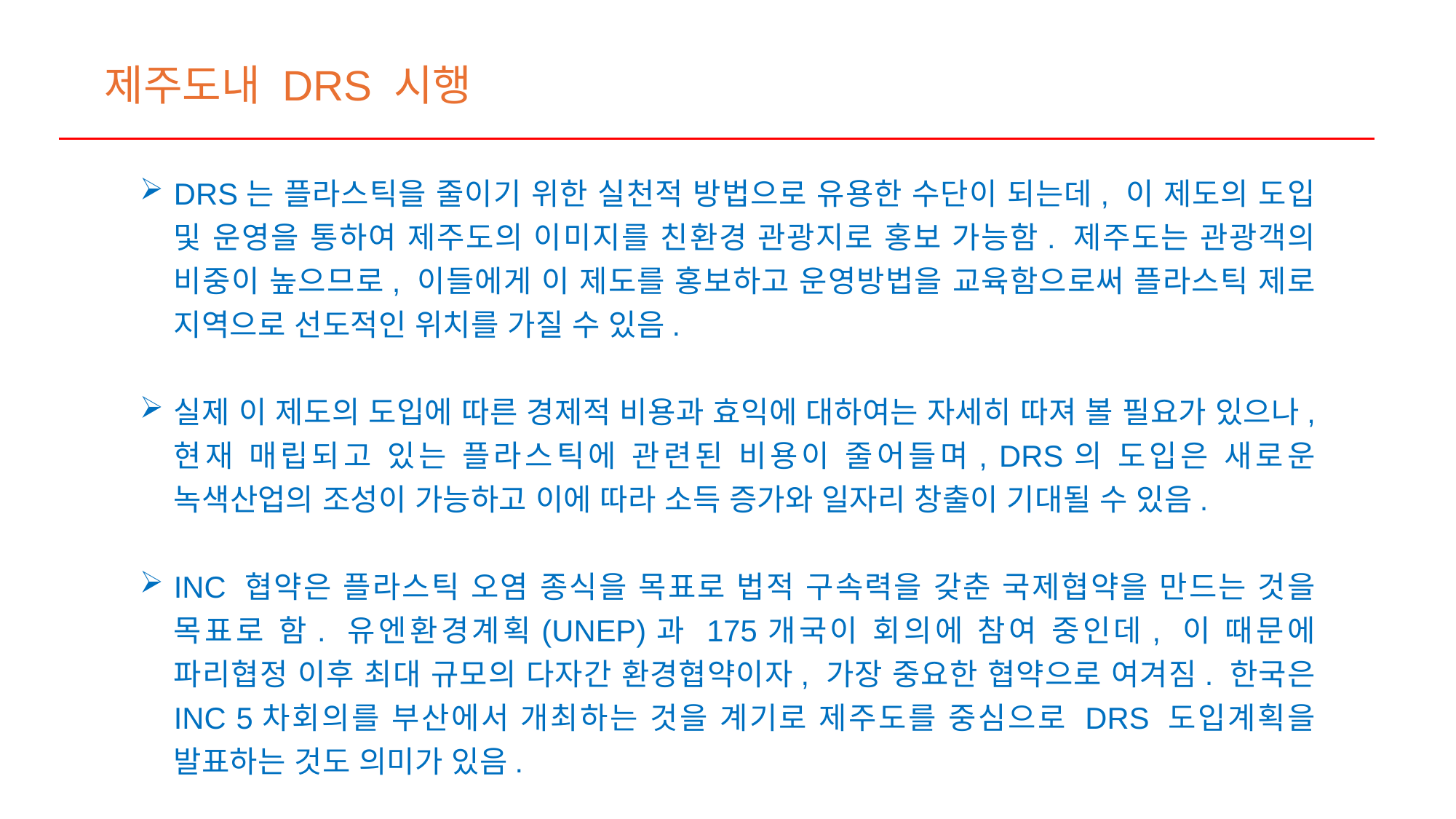

제주도내 DRS 시행
DRS는 플라스틱을 줄이기 위한 실천적 방법으로 유용한 수단이 되는데, 이 제도의 도입 및 운영을 통하여 제주도의 이미지를 친환경 관광지로 홍보 가능함. 제주도는 관광객의 비중이 높으므로, 이들에게 이 제도를 홍보하고 운영방법을 교육함으로써 플라스틱 제로 지역으로 선도적인 위치를 가질 수 있음.

실제 이 제도의 도입에 따른 경제적 비용과 효익에 대하여는 자세히 따져 볼 필요가 있으나, 현재 매립되고 있는 플라스틱에 관련된 비용이 줄어들며, DRS의 도입은 새로운 녹색산업의 조성이 가능하고 이에 따라 소득 증가와 일자리 창출이 기대될 수 있음.

INC 협약은 플라스틱 오염 종식을 목표로 법적 구속력을 갖춘 국제협약을 만드는 것을 목표로 함. 유엔환경계획(UNEP)과 175개국이 회의에 참여 중인데, 이 때문에 파리협정 이후 최대 규모의 다자간 환경협약이자, 가장 중요한 협약으로 여겨짐. 한국은 INC 5차회의를 부산에서 개최하는 것을 계기로 제주도를 중심으로 DRS 도입계획을 발표하는 것도 의미가 있음.